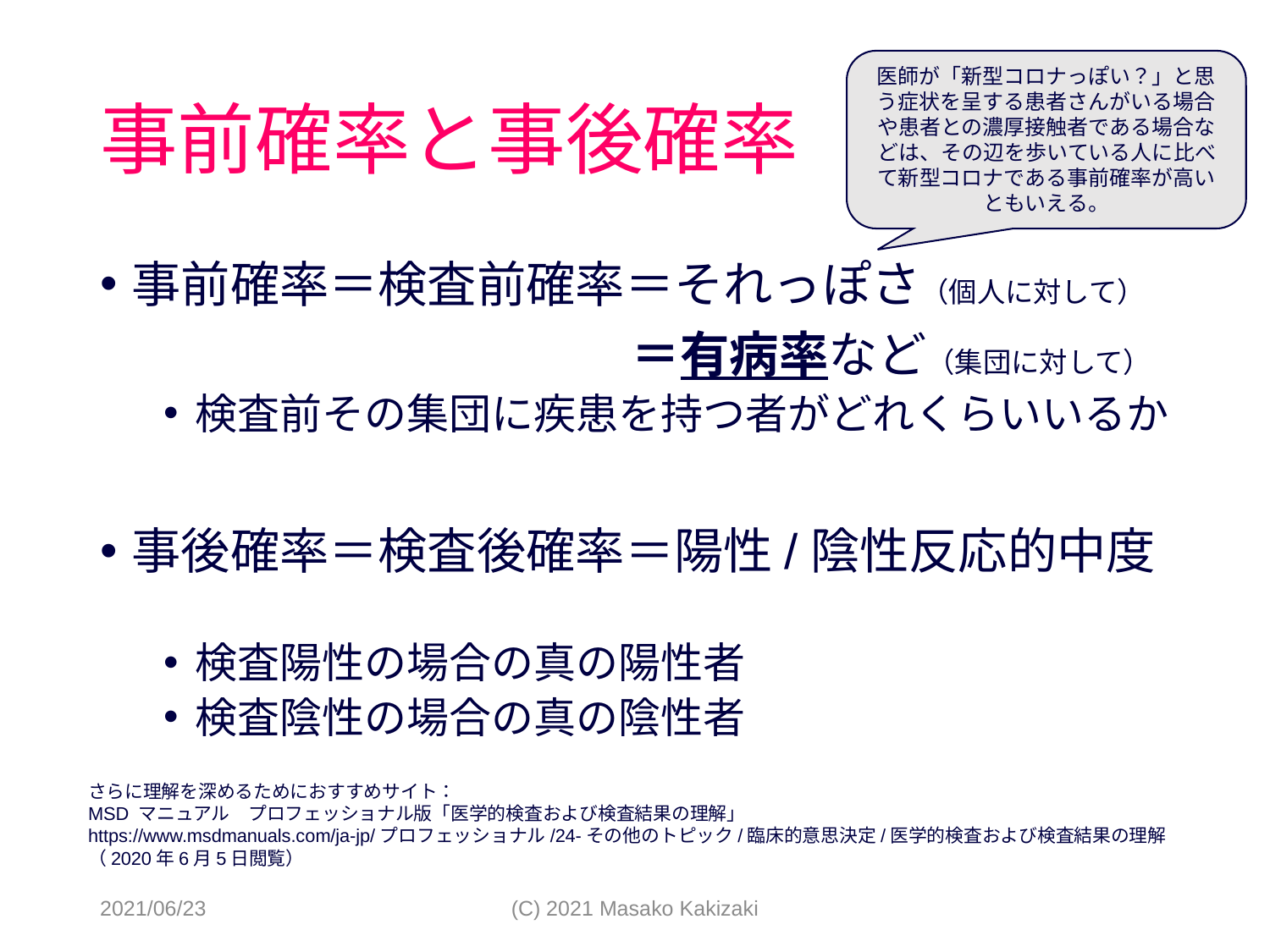

# 事前確率と事後確率
医師が「新型コロナっぽい？」と思う症状を呈する患者さんがいる場合や患者との濃厚接触者である場合などは、その辺を歩いている人に比べて新型コロナである事前確率が高いともいえる。
事前確率＝検査前確率＝それっぽさ（個人に対して）
				 ＝有病率など（集団に対して）
検査前その集団に疾患を持つ者がどれくらいいるか

事後確率＝検査後確率＝陽性/陰性反応的中度
検査陽性の場合の真の陽性者
検査陰性の場合の真の陰性者
さらに理解を深めるためにおすすめサイト：
MSD マニュアル　プロフェッショナル版「医学的検査および検査結果の理解」
https://www.msdmanuals.com/ja-jp/プロフェッショナル/24-その他のトピック/臨床的意思決定/医学的検査および検査結果の理解
（2020年6月5日閲覧）
2021/06/23
(C) 2021 Masako Kakizaki